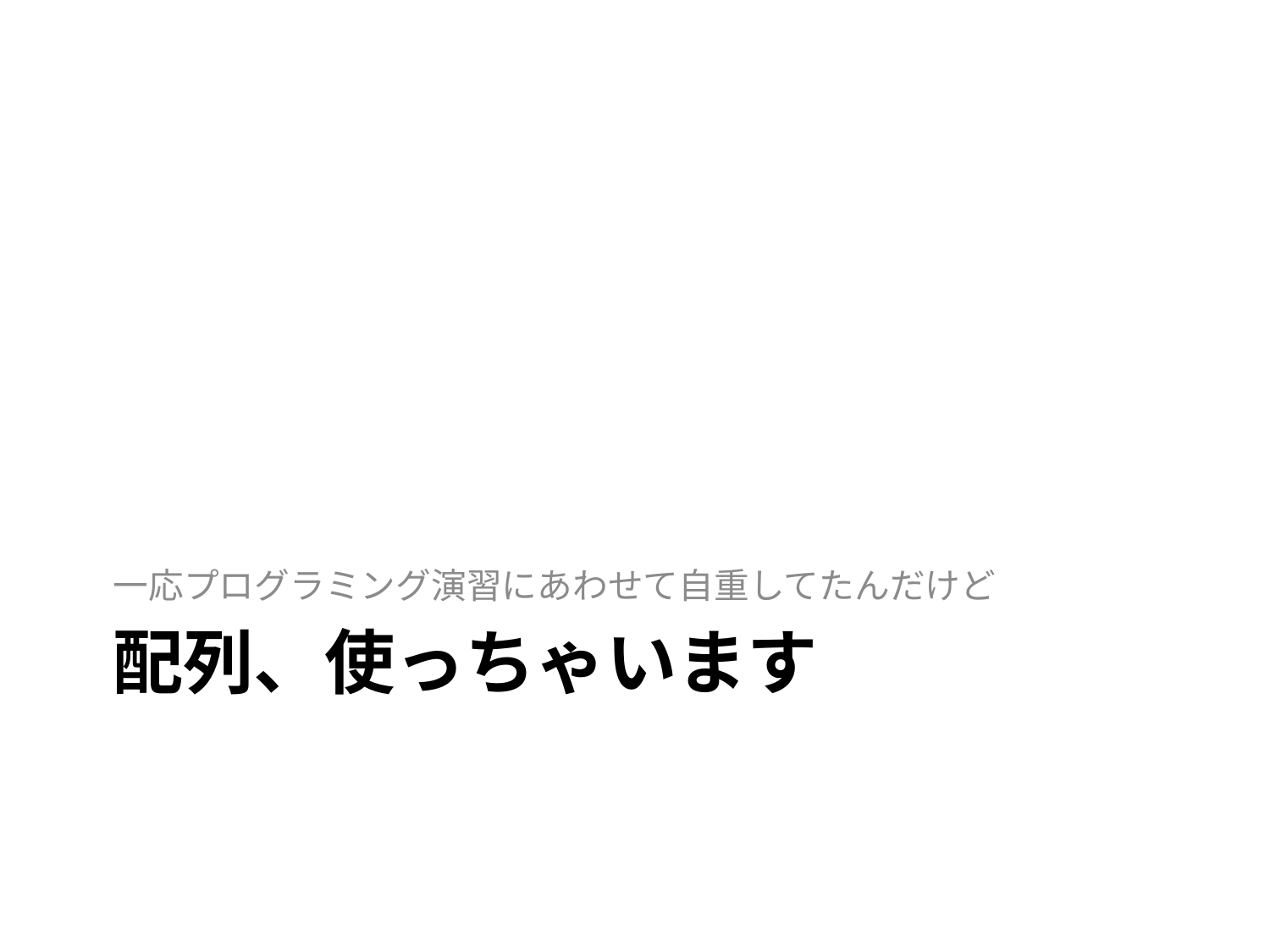

一応プログラミング演習にあわせて自重してたんだけど
# 配列、使っちゃいます